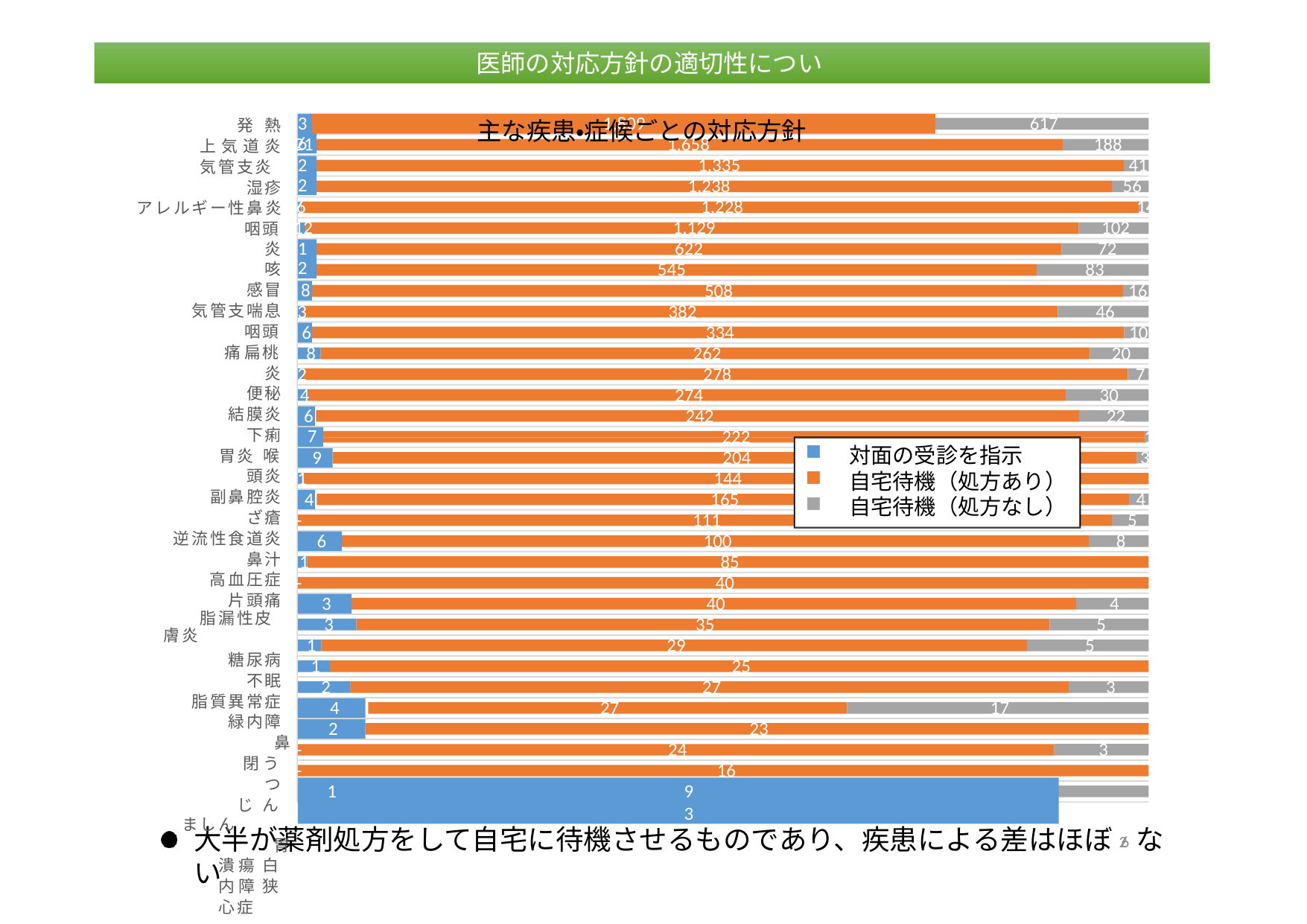

医師の対応方針の適切性について
主な疾患・症候ごとの対応方針

医師の対応方針の適切性について
617

発熱 上気道炎 気管支炎
湿疹 アレルギー性鼻炎
咽頭炎
咳 感冒
気管支喘息
咽頭痛 扁桃炎
便秘 結膜炎
下痢 胃炎  喉頭炎
副鼻腔炎
ざ瘡 逆流性食道炎
鼻汁 高血圧症 片頭痛
脂漏性皮膚炎
糖尿病
不眠 脂質異常症
緑内障
鼻閉 うつ
じんましん
胃潰瘍 白内障 狭心症
36
1,809
188
21	1,658
41
1,335
22
56
1,238
7
14
1,228
6
102
1,129
12
72
622
12
83
545
4
16
508
8
46
382
3
10
334
6
20
262
8
7
278
2
30
274
4
22
242
6
1
222
7

対面の受診を指示
自宅待機（処方あり）
自宅待機（処方なし）
3
204
9
-
144
1
4
165
4
5
111
-
8
100
6
-
85
1
-
40
-
4
40
3
5
35
3
5
29
1
-
25
1
3
27
2
17
27
4
-
23
2
3
-	24
-
-	16
1	9	3
大半が薬剤処方をして自宅に待機させるものであり、疾患による差はほぼ26ない